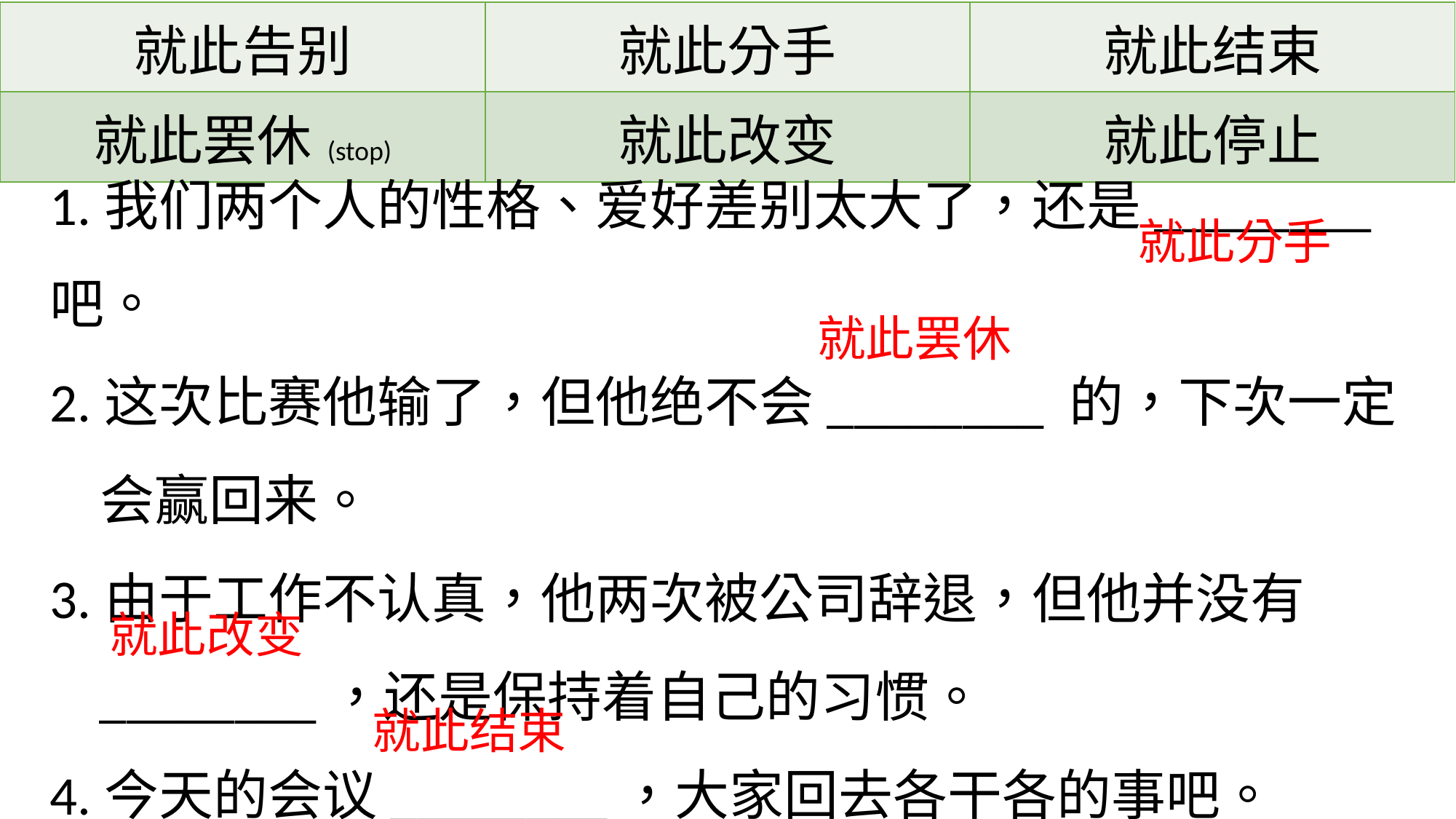

| 就此告别 | 就此分手 | 就此结束 |
| --- | --- | --- |
| 就此罢休(stop) | 就此改变 | 就此停止 |
1.我们两个人的性格、爱好差别太大了，还是________吧。
2.这次比赛他输了，但他绝不会________ 的，下次一定
   会赢回来。
3.由于工作不认真，他两次被公司辞退，但他并没有
    ________，还是保持着自己的习惯。
4.今天的会议________，大家回去各干各的事吧。
就此分手
就此罢休
就此改变
就此结束